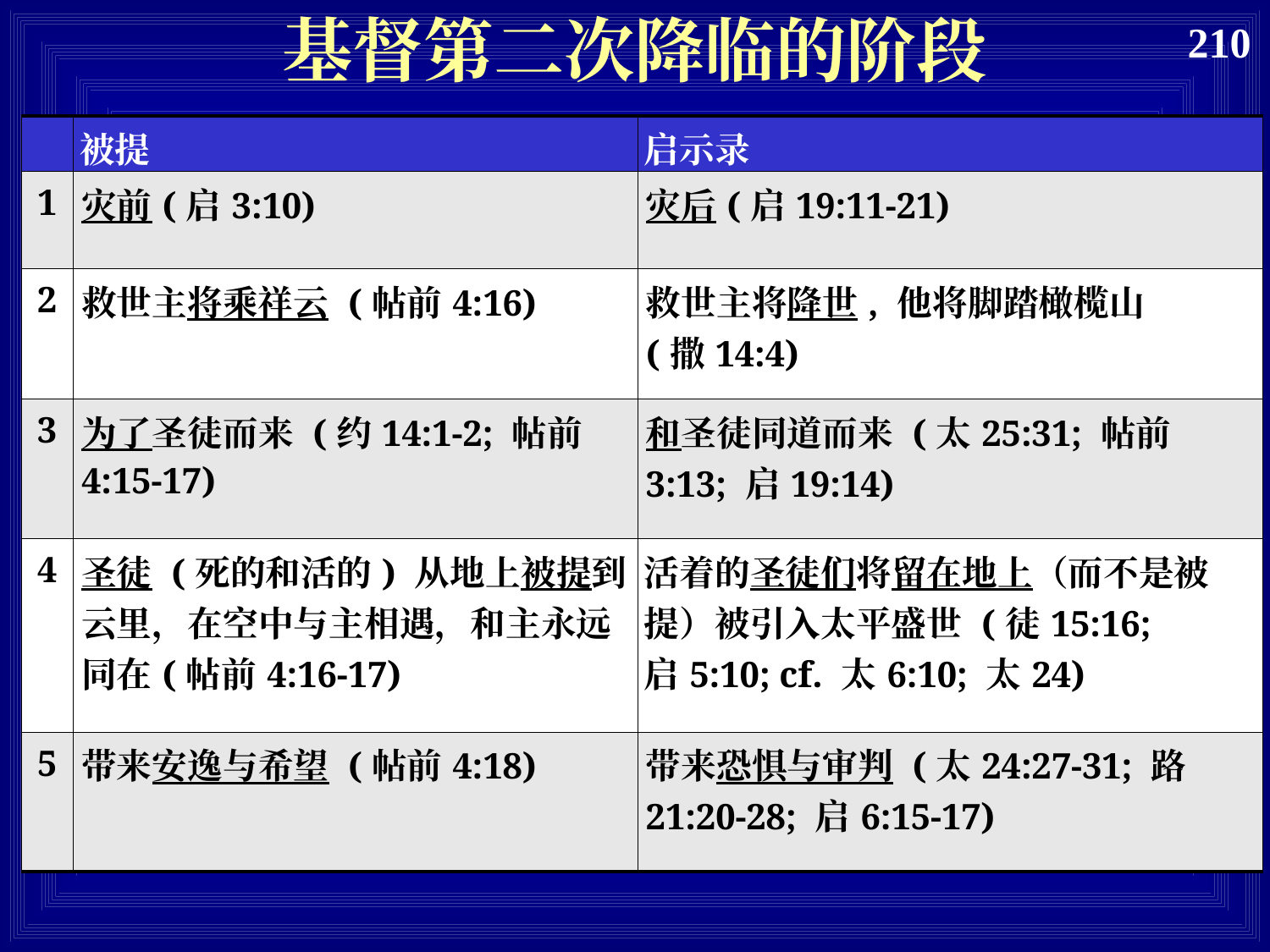

基督第二次降临的阶段
210
|  | 被提 | 启示录 |
| --- | --- | --- |
| 1 | 灾前(启3:10) | 灾后(启19:11-21) |
| 2 | 救世主将乘祥云 (帖前4:16) | 救世主将降世, 他将脚踏橄榄山 (撒14:4) |
| 3 | 为了圣徒而来 (约14:1-2; 帖前 4:15-17) | 和圣徒同道而来 (太25:31; 帖前3:13; 启19:14) |
| 4 | 圣徒 (死的和活的) 从地上被提到云里，在空中与主相遇，和主永远同在(帖前4:16-17) | 活着的圣徒们将留在地上（而不是被提）被引入太平盛世 (徒15:16; 启5:10; cf. 太6:10; 太24) |
| 5 | 带来安逸与希望 (帖前4:18) | 带来恐惧与审判 (太24:27-31; 路21:20-28; 启6:15-17) |